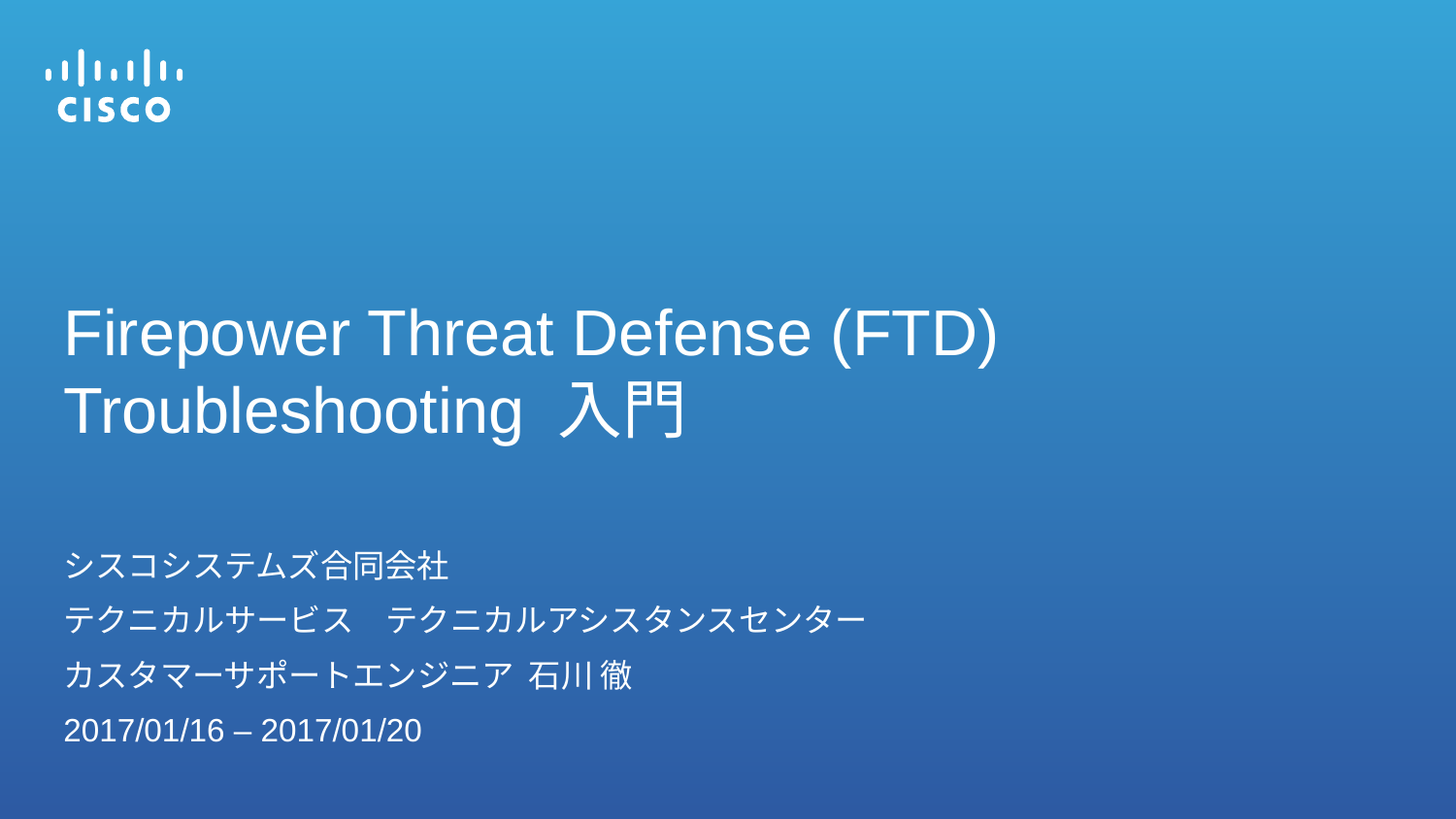

# Firepower Threat Defense (FTD) Troubleshooting 入門
シスコシステムズ合同会社
テクニカルサービス　テクニカルアシスタンスセンター
カスタマーサポートエンジニア  石川 徹
2017/01/16 – 2017/01/20